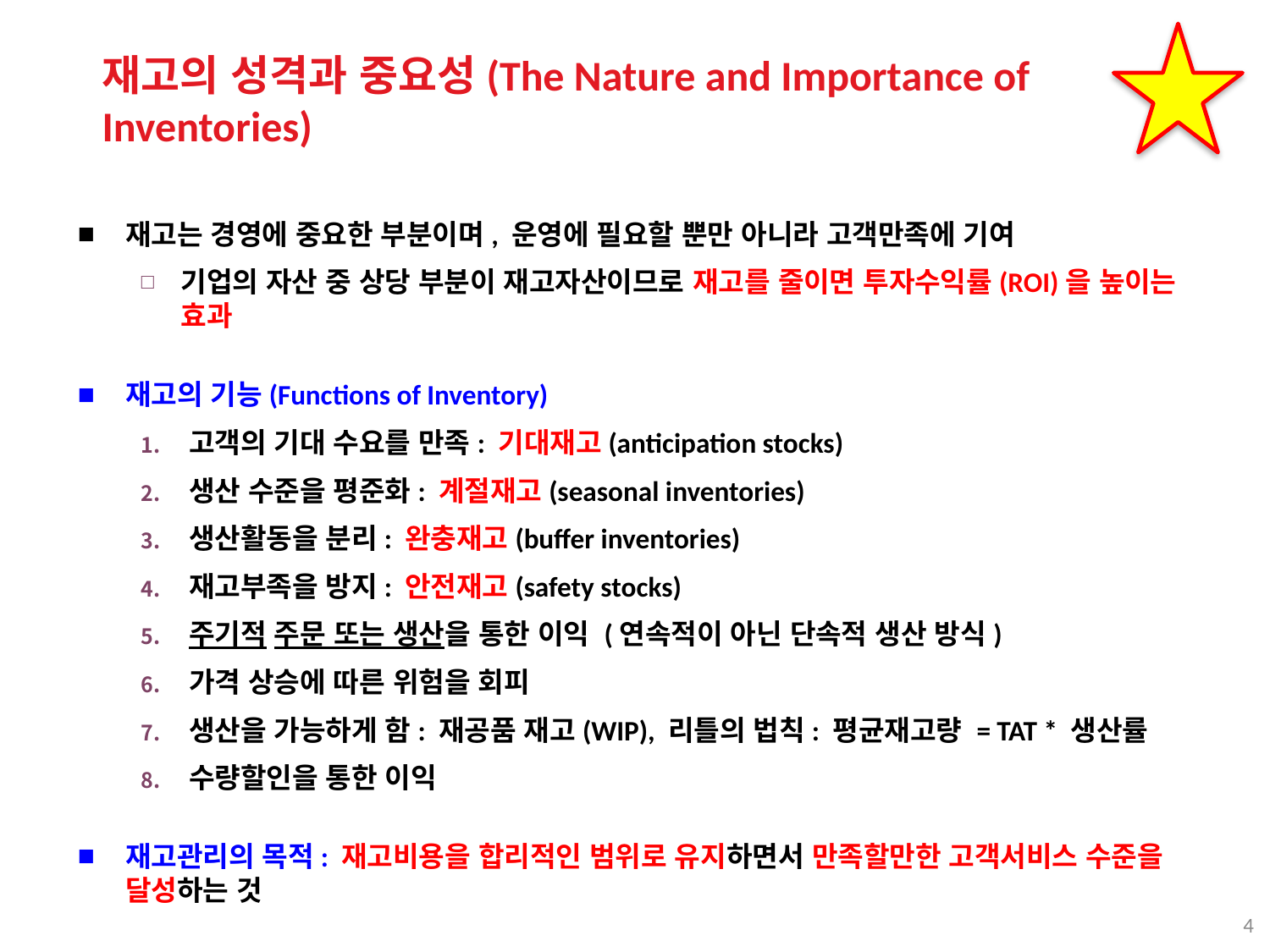

재고의 성격과 중요성(The Nature and Importance of Inventories)
재고는 경영에 중요한 부분이며, 운영에 필요할 뿐만 아니라 고객만족에 기여
기업의 자산 중 상당 부분이 재고자산이므로 재고를 줄이면 투자수익률(ROI)을 높이는 효과

재고의 기능(Functions of Inventory)
고객의 기대 수요를 만족: 기대재고(anticipation stocks)
생산 수준을 평준화: 계절재고(seasonal inventories)
생산활동을 분리: 완충재고(buffer inventories)
재고부족을 방지: 안전재고(safety stocks)
주기적 주문 또는 생산을 통한 이익 (연속적이 아닌 단속적 생산 방식)
가격 상승에 따른 위험을 회피
생산을 가능하게 함: 재공품 재고(WIP), 리틀의 법칙: 평균재고량 = TAT * 생산률
수량할인을 통한 이익

재고관리의 목적: 재고비용을 합리적인 범위로 유지하면서 만족할만한 고객서비스 수준을 달성하는 것

4